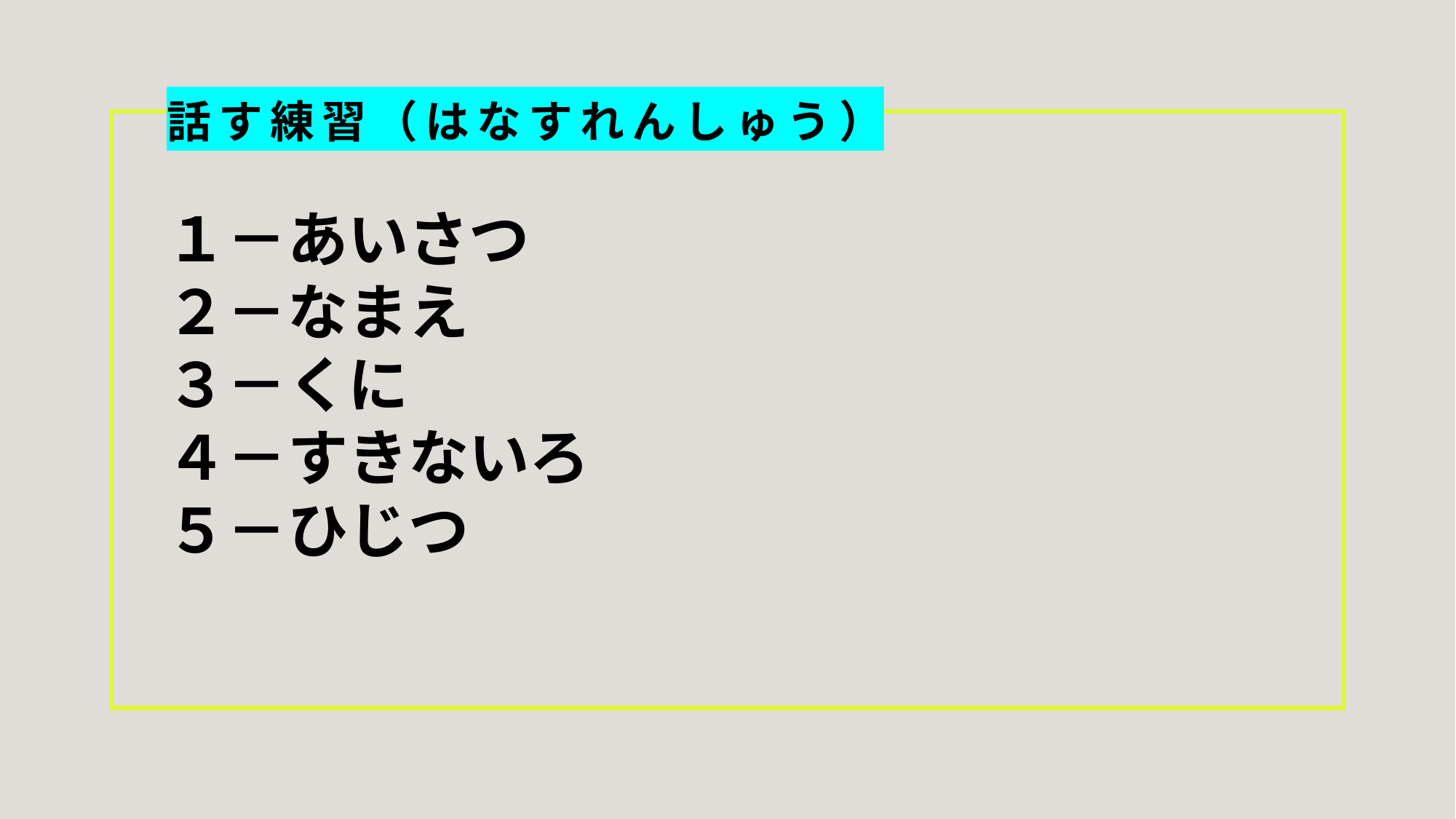

# 話す練習（はなすれんしゅう）
１－あいさつ
２－なまえ
３－くに
４－すきないろ
５－ひじつ